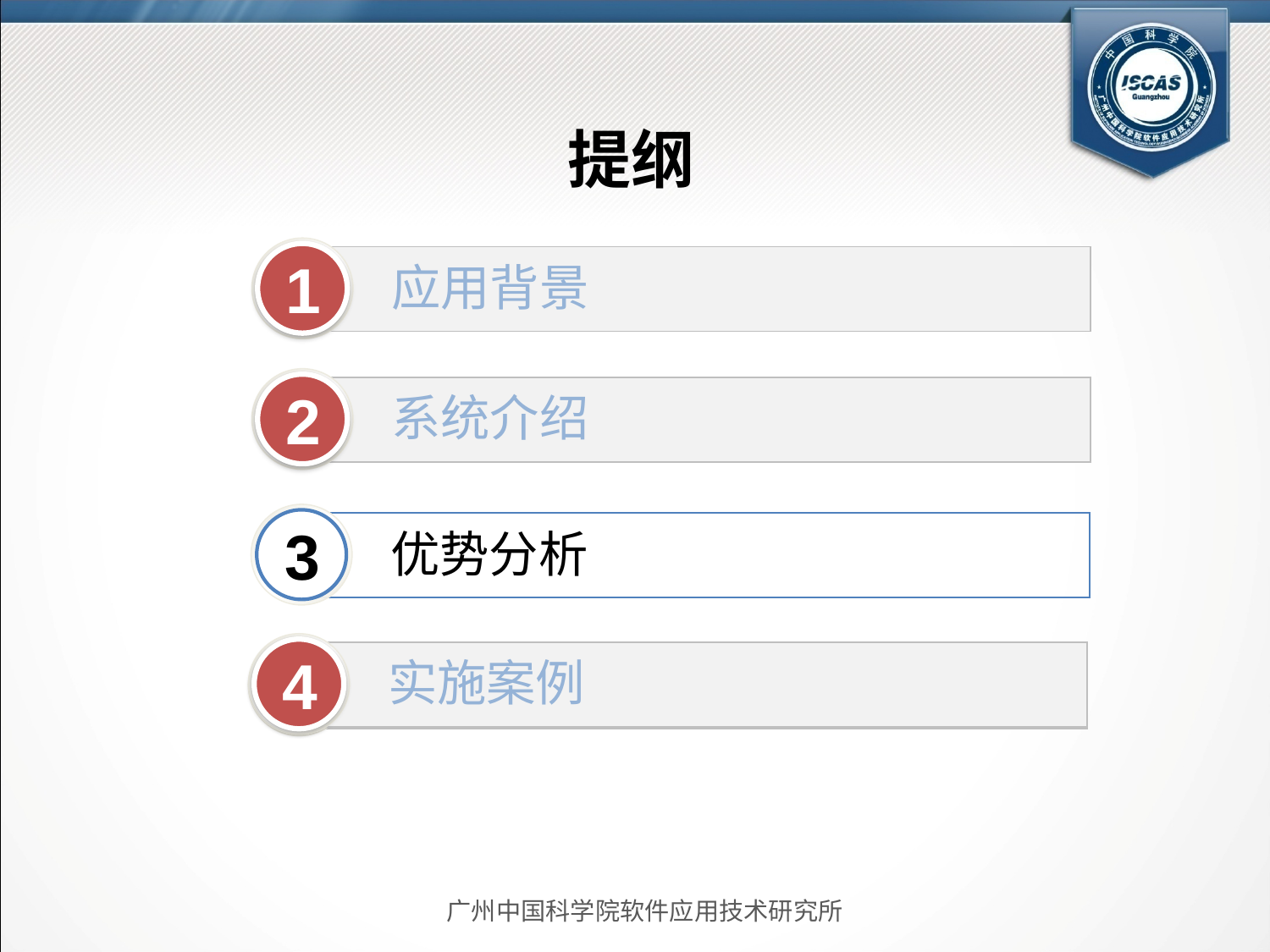

提纲

1
应用背景

2
系统介绍

3
优势分析
5

4
实施案例

4

实施案例